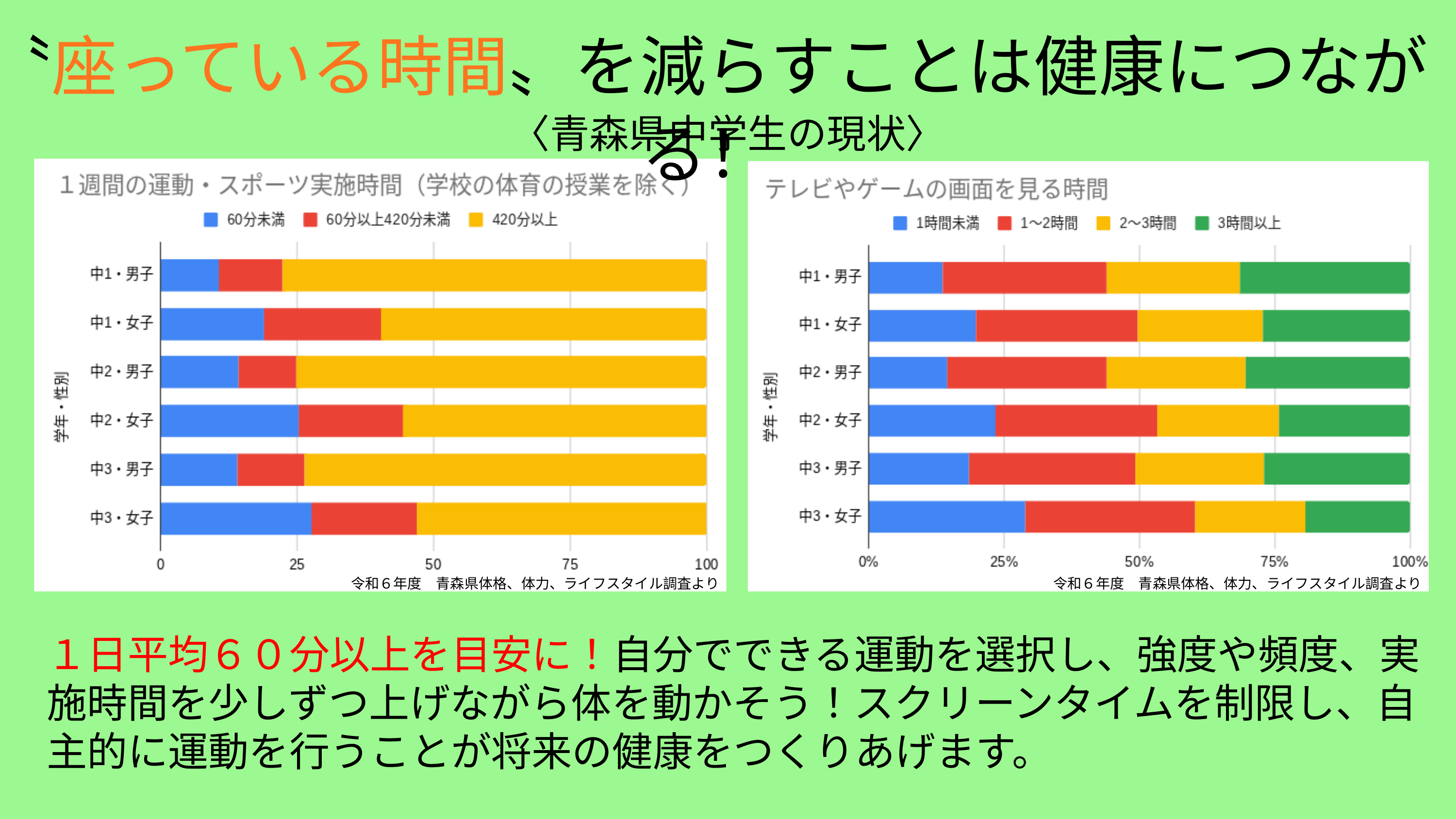

〝座っている時間〟を減らすことは健康につながる！
〈青森県中学生の現状〉

令和６年度　青森県体格、体力、ライフスタイル調査より
令和６年度　青森県体格、体力、ライフスタイル調査より
１日平均６０分以上を目安に！自分でできる運動を選択し、強度や頻度、実施時間を少しずつ上げながら体を動かそう！スクリーンタイムを制限し、自主的に運動を行うことが将来の健康をつくりあげます。